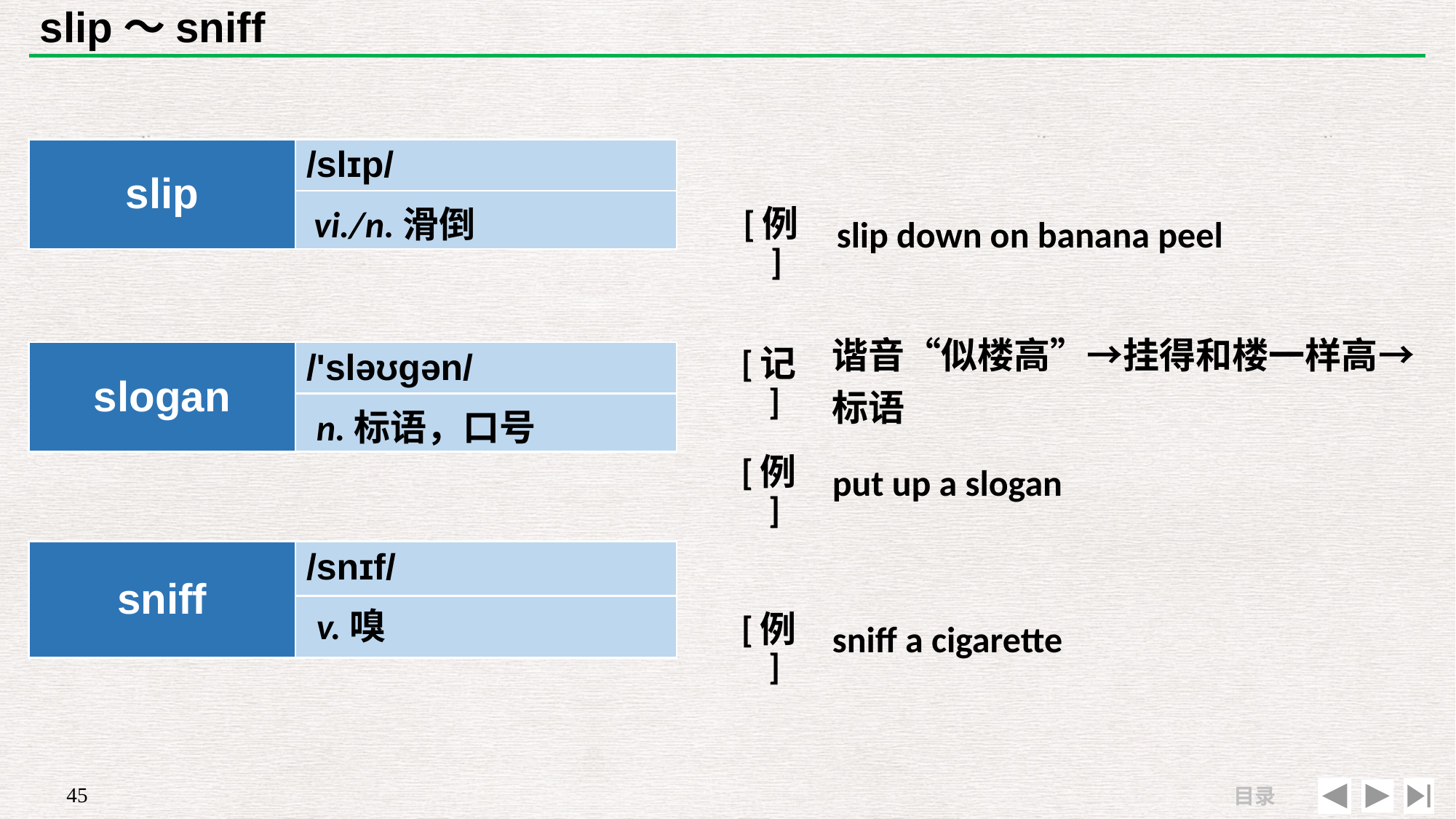

# slip～sniff

| slip | /slɪp/ |
| --- | --- |
|  |  |
|  |  |
| --- | --- |
| [例] | slip down on banana peel |
vi./n.滑倒
| [记] | 谐音“似楼高”→挂得和楼一样高→标语 |
| --- | --- |
| [例] | put up a slogan |
| slogan | /'sləʊɡən/ |
| --- | --- |
|  |  |
n.标语，口号
|  |  |
| --- | --- |
| [例] | sniff a cigarette |
| sniff | /snɪf/ |
| --- | --- |
|  |  |
v.嗅